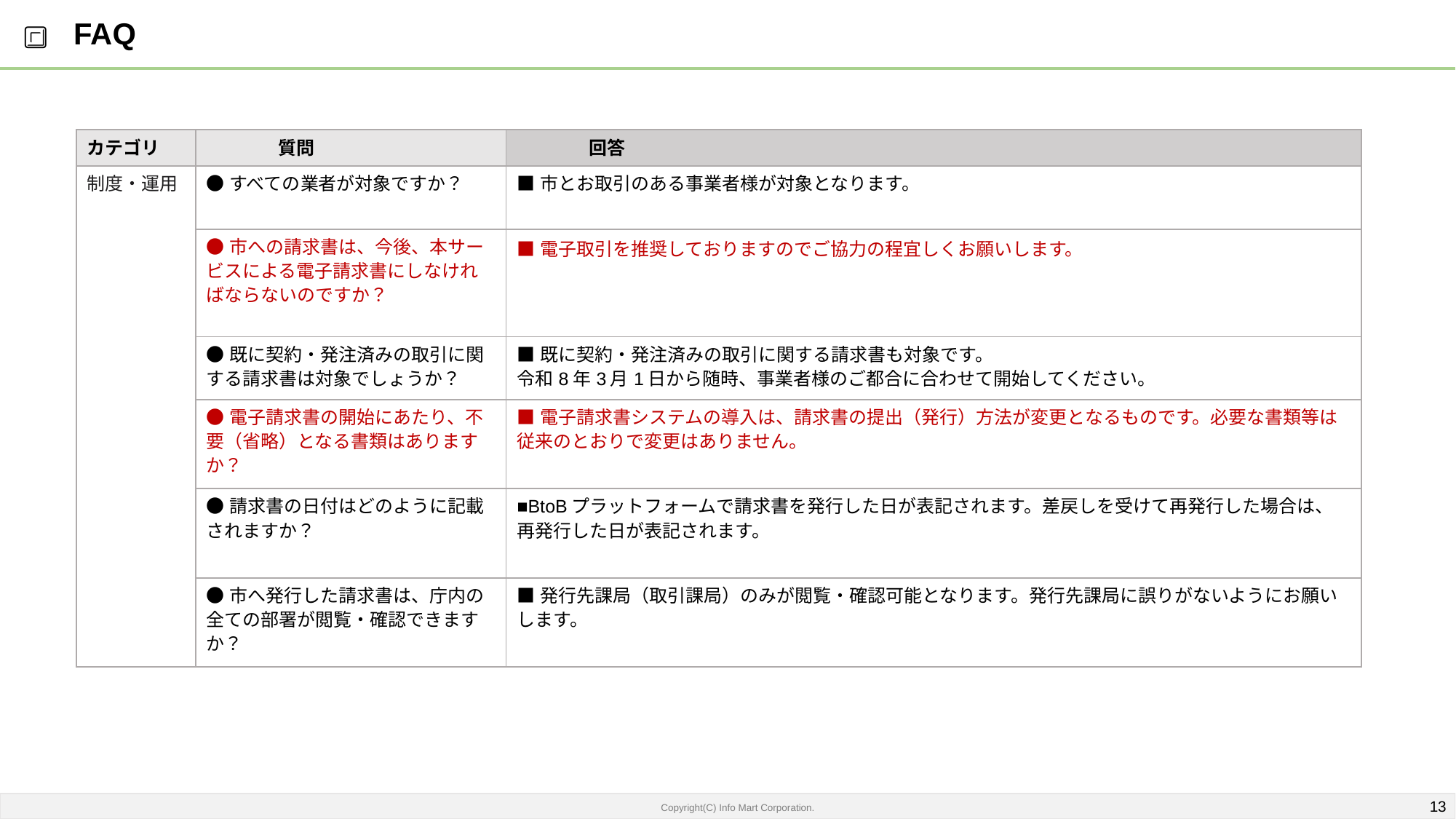

FAQ
| カテゴリ | 質問 | 回答 |
| --- | --- | --- |
| 制度・運用 | ●すべての業者が対象ですか？ | ■市とお取引のある事業者様が対象となります。 |
|  | ●市への請求書は、今後、本サービスによる電子請求書にしなければならないのですか？ | ■電子取引を推奨しておりますのでご協力の程宜しくお願いします。 |
|  | ●既に契約・発注済みの取引に関する請求書は対象でしょうか？ | ■既に契約・発注済みの取引に関する請求書も対象です。 令和8年3月1日から随時、事業者様のご都合に合わせて開始してください。 |
|  | ●電子請求書の開始にあたり、不要（省略）となる書類はありますか？ | ■電子請求書システムの導入は、請求書の提出（発行）方法が変更となるものです。必要な書類等は従来のとおりで変更はありません。 |
|  | ●請求書の日付はどのように記載されますか？ | ■BtoBプラットフォームで請求書を発行した日が表記されます。差戻しを受けて再発行した場合は、再発行した日が表記されます。 |
|  | ●市へ発行した請求書は、庁内の全ての部署が閲覧・確認できますか？ | ■発行先課局（取引課局）のみが閲覧・確認可能となります。発行先課局に誤りがないようにお願いします。 |